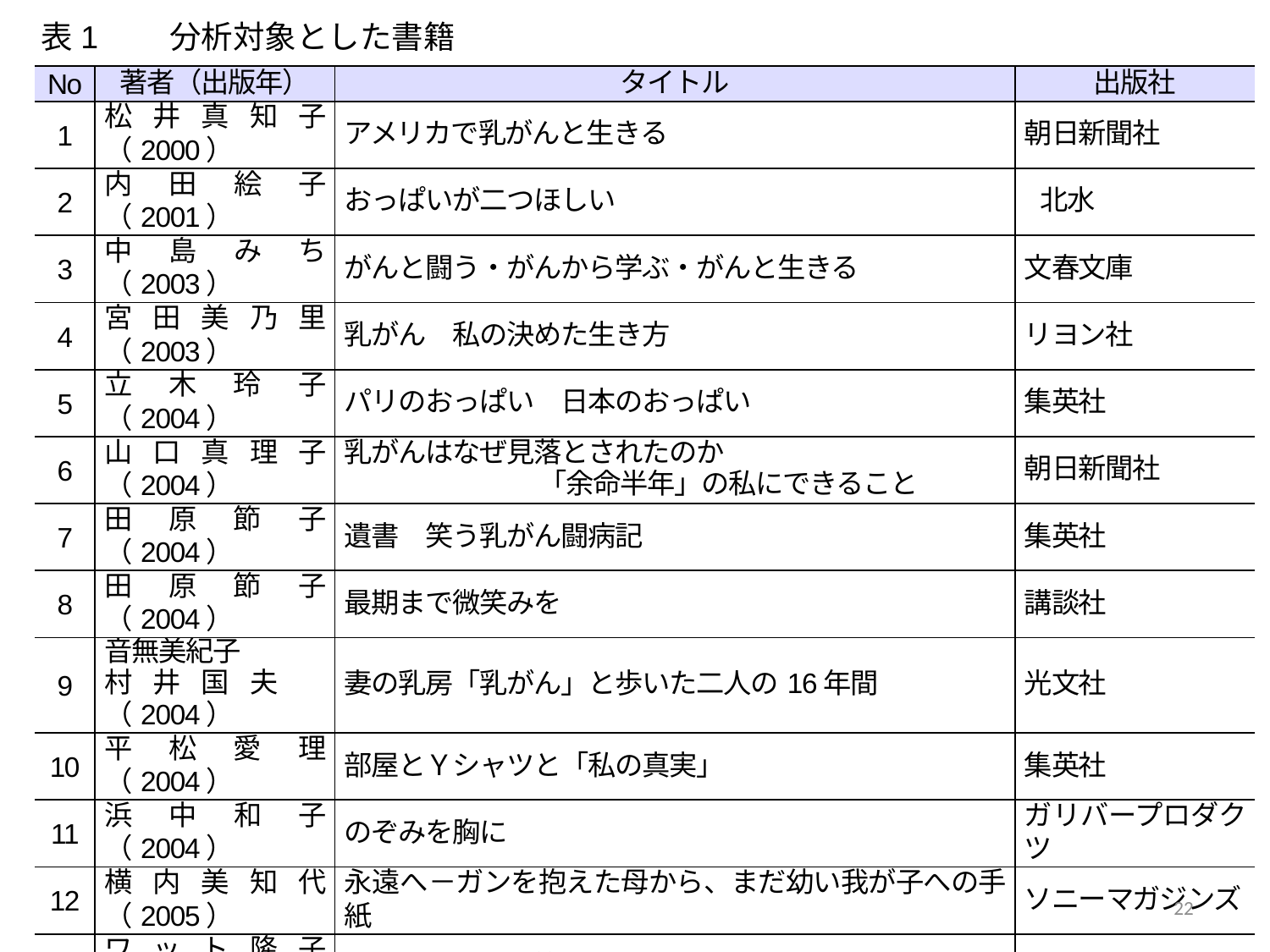

表1　　分析対象とした書籍
| No | 著者（出版年） | タイトル | 出版社 |
| --- | --- | --- | --- |
| 1 | 松井真知子（2000） | アメリカで乳がんと生きる | 朝日新聞社 |
| 2 | 内田絵子（2001） | おっぱいが二つほしい | 北水 |
| 3 | 中島みち（2003） | がんと闘う・がんから学ぶ・がんと生きる | 文春文庫 |
| 4 | 宮田美乃里（2003） | 乳がん　私の決めた生き方 | リヨン社 |
| 5 | 立木玲子（2004） | パリのおっぱい　日本のおっぱい | 集英社 |
| 6 | 山口真理子（2004） | 乳がんはなぜ見落とされたのか　 　　　　　　　 「余命半年」の私にできること | 朝日新聞社 |
| 7 | 田原節子（2004） | 遺書　笑う乳がん闘病記 | 集英社 |
| 8 | 田原節子（2004） | 最期まで微笑みを | 講談社 |
| 9 | 音無美紀子 村井国夫　（2004） | 妻の乳房「乳がん」と歩いた二人の16年間 | 光文社 |
| 10 | 平松愛理（2004） | 部屋とＹシャツと「私の真実」 | 集英社 |
| 11 | 浜中和子（2004） | のぞみを胸に | ガリバープロダクツ |
| 12 | 横内美知代（2005） | 永遠へ－ガンを抱えた母から、まだ幼い我が子への手紙 | ソニーマガジンズ |
| 13 | ワット隆子（2006） | 愛と勇気の玉手箱 | 同友館 |
| 14 | 小倉恒子（2006） | Will－眠りゆく前にがんになった女医が 　　　　　　　　　我が子へ贈る愛のカセットテープ | ブックマン社 |
| 15 | 絵門ゆう子（2006） | 絵門ゆう子のがんとゆっくり日記 | 朝日新聞社 |
| 16 | 宮崎敦子（2006） | 生きてきたように死んでいく | 新風舎 |
| 17 | 本田麻由美（2008） | 34歳でがんはないよね | エビデンス社 |
| 18 | 山内梨香（2008） | がけっぷちナース | 飛鳥新社 |
| 19 | 小倉恒子（2009） | 乳がんの女医が贈る　再発した人の明るい処方箋 | 主婦の友社 |
| 20 | 佐藤万作子（2010） | 閉経後乳がんを生きる | 中央公論新社 |
| 21 | 佐野洋子（2011） | 死ぬ気まんまん | 光文社 |
| 22 | 安藤　郁（2011） | 女医が乳がんになったとき | メタモル出版 |
22